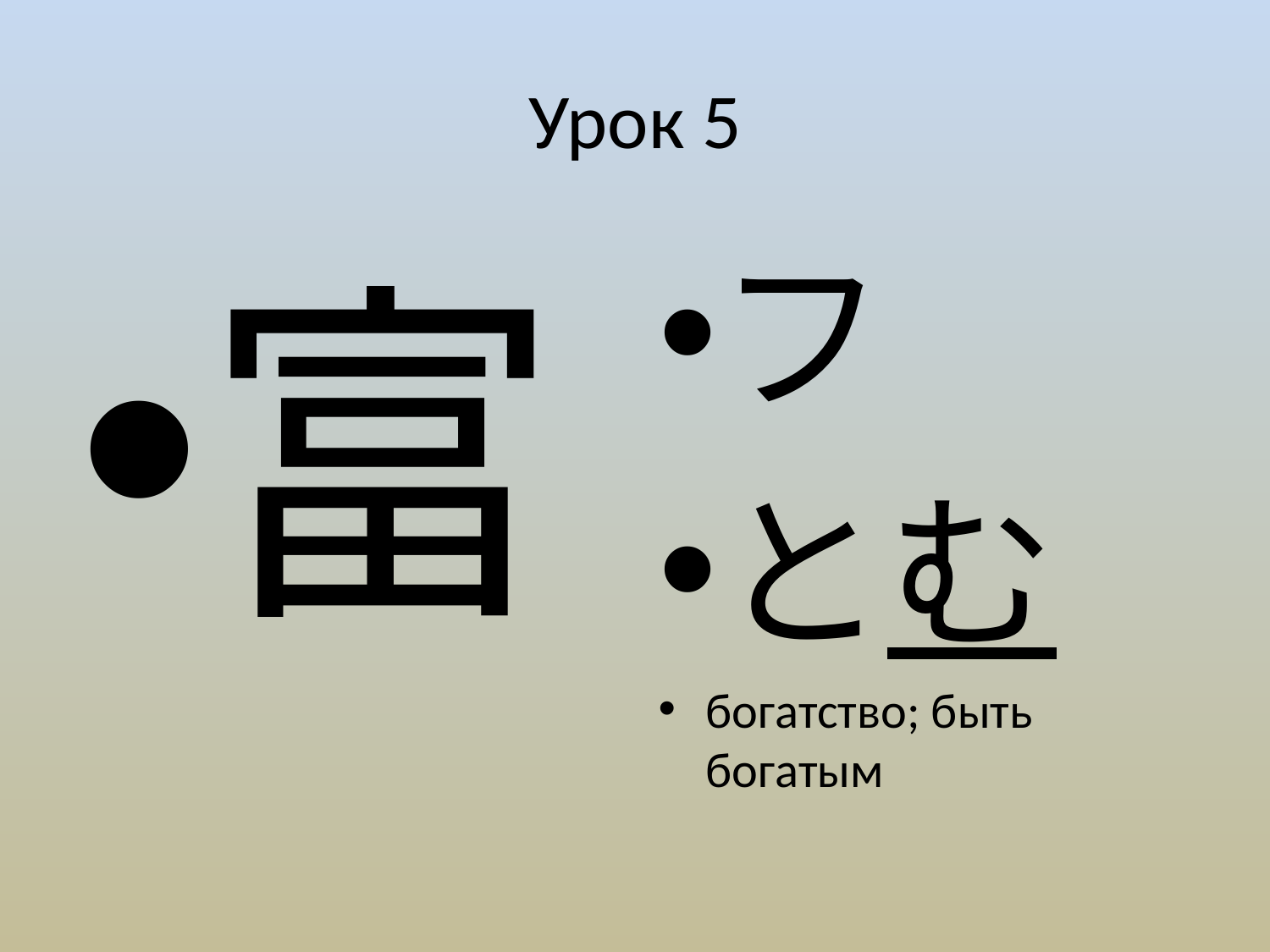

# Урок 5
富
フ
とむ
богатство; быть богатым